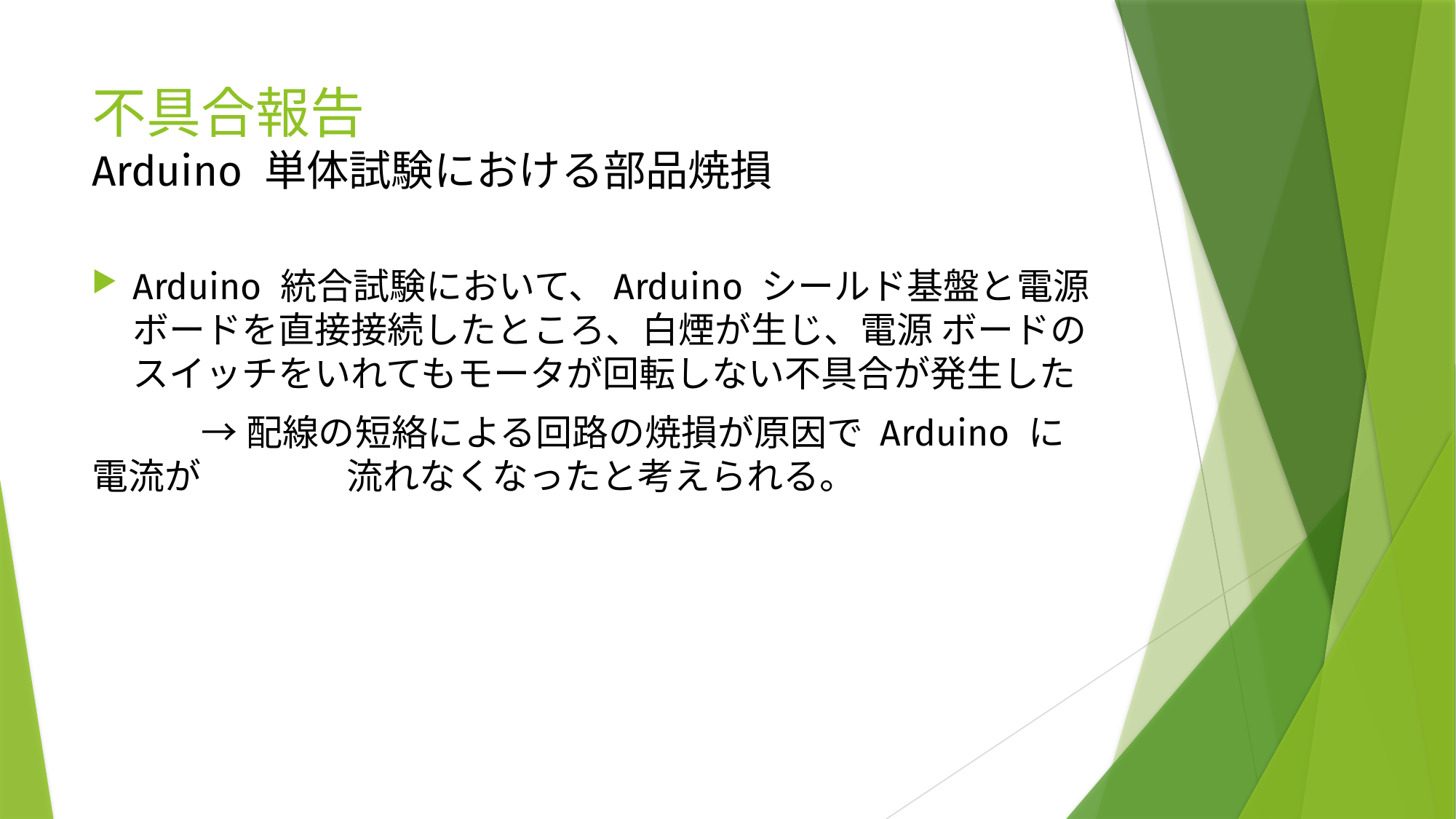

# 不具合報告 Arduino 単体試験における部品焼損
Arduino 統合試験において、Arduino シールド基盤と電源ボードを直接接続したところ、白煙が生じ、電源 ボードのスイッチをいれてもモータが回転しない不具合が発生した
	→配線の短絡による回路の焼損が原因で Arduino に電流が	　流れなくなったと考えられる。